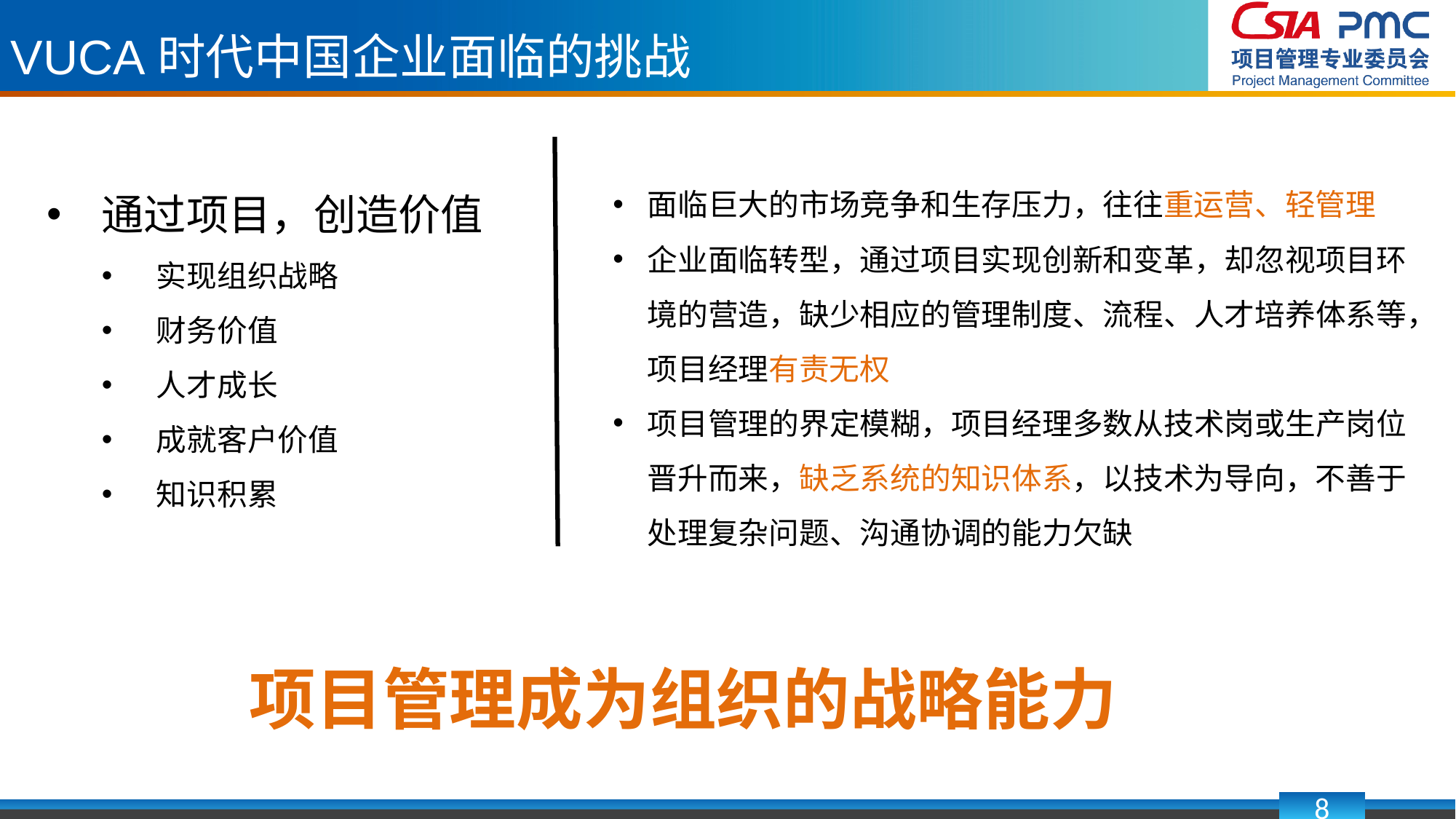

VUCA时代中国企业面临的挑战

通过项目，创造价值
实现组织战略
财务价值
人才成长
成就客户价值
知识积累
面临巨大的市场竞争和生存压力，往往重运营、轻管理
企业面临转型，通过项目实现创新和变革，却忽视项目环境的营造，缺少相应的管理制度、流程、人才培养体系等，项目经理有责无权
项目管理的界定模糊，项目经理多数从技术岗或生产岗位晋升而来，缺乏系统的知识体系，以技术为导向，不善于处理复杂问题、沟通协调的能力欠缺
项目管理成为组织的战略能力